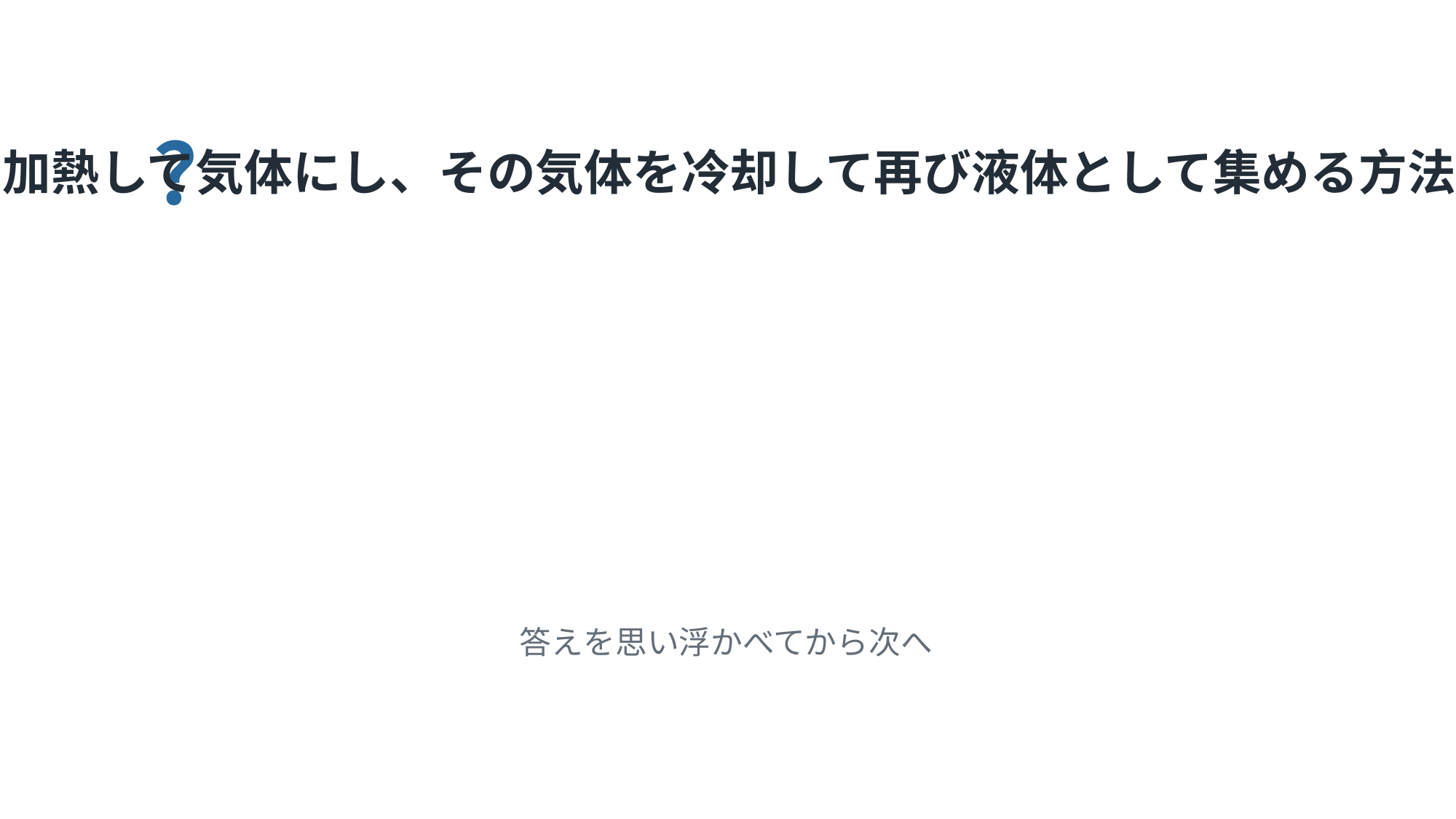

第4問
？
液体を加熱して気体にし、その気体を冷却して再び液体として集める方法を何という？
答えを思い浮かべてから次へ